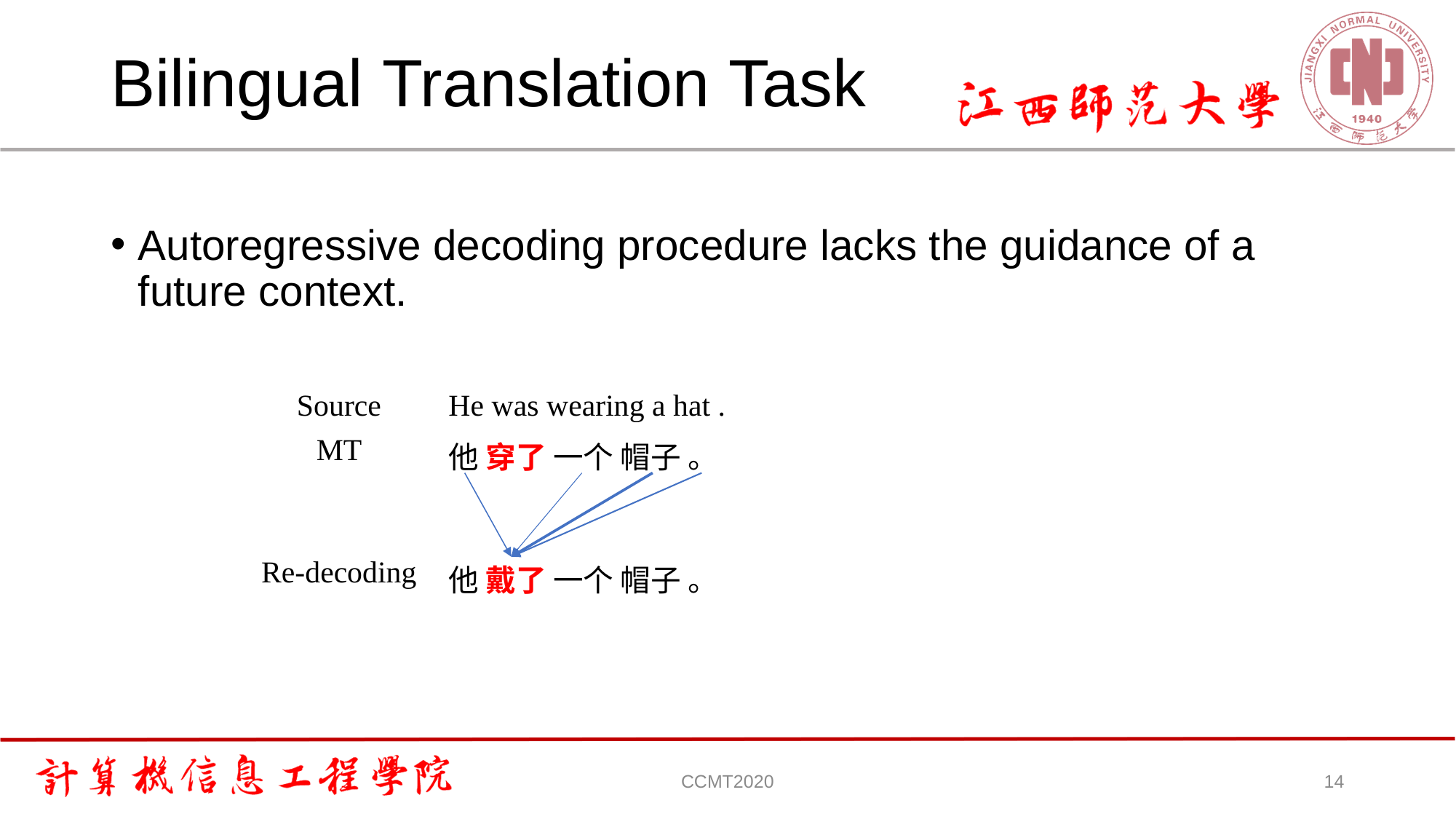

# Bilingual Translation Task
Autoregressive decoding procedure lacks the guidance of a future context.
| Source | He was wearing a hat . |
| --- | --- |
| MT | 他 穿了 一个 帽子 。 |
| Re-decoding | 他 戴了 一个 帽子 。 |

CCMT2020
14